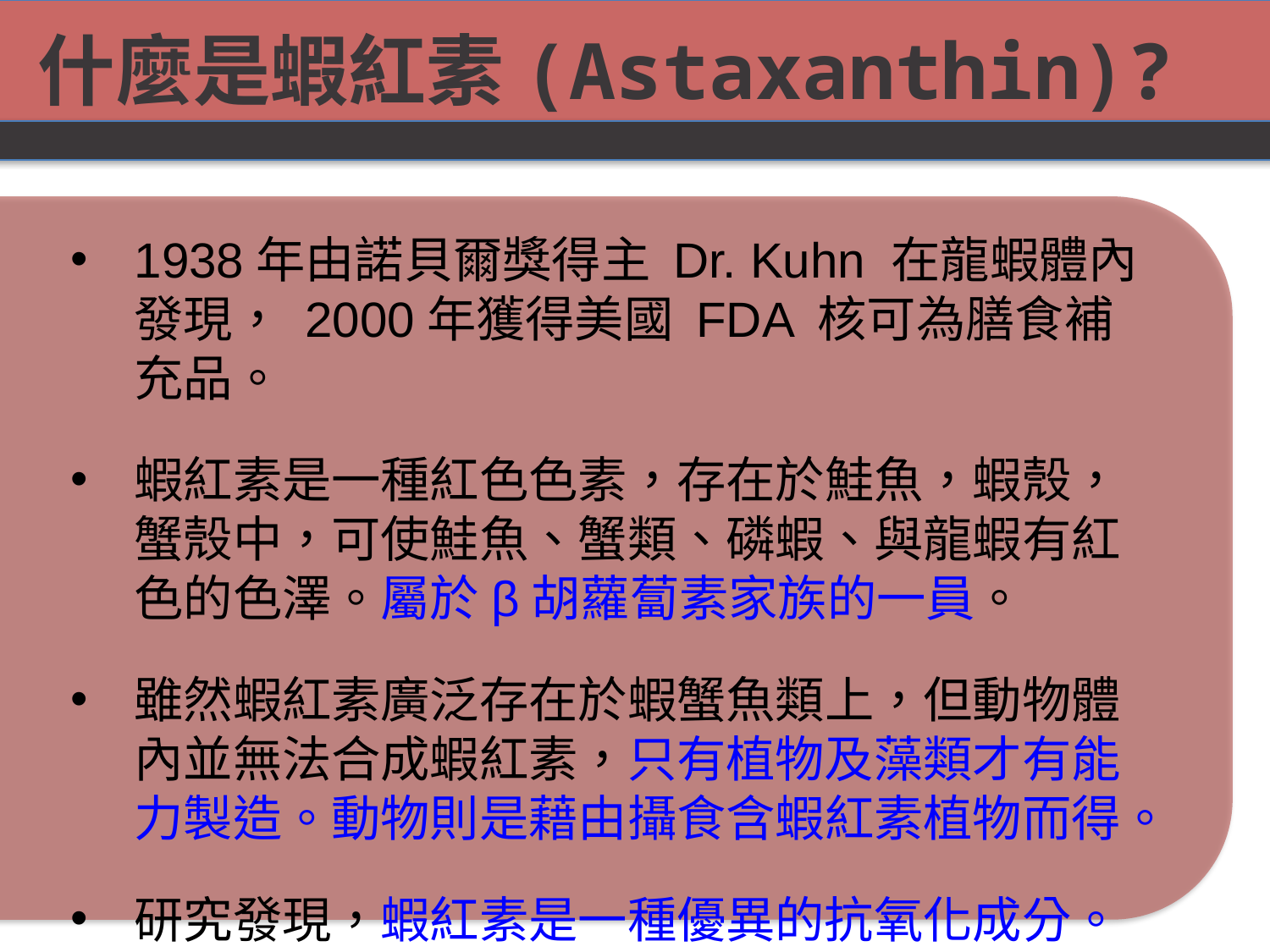

什麼是蝦紅素(Astaxanthin)?

1938年由諾貝爾獎得主 Dr. Kuhn 在龍蝦體內發現， 2000年獲得美國 FDA 核可為膳食補充品。
蝦紅素是一種紅色色素，存在於鮭魚，蝦殼，蟹殼中，可使鮭魚、蟹類、磷蝦、與龍蝦有紅色的色澤。屬於β胡蘿蔔素家族的一員。
雖然蝦紅素廣泛存在於蝦蟹魚類上，但動物體內並無法合成蝦紅素，只有植物及藻類才有能力製造。動物則是藉由攝食含蝦紅素植物而得。
研究發現，蝦紅素是一種優異的抗氧化成分。